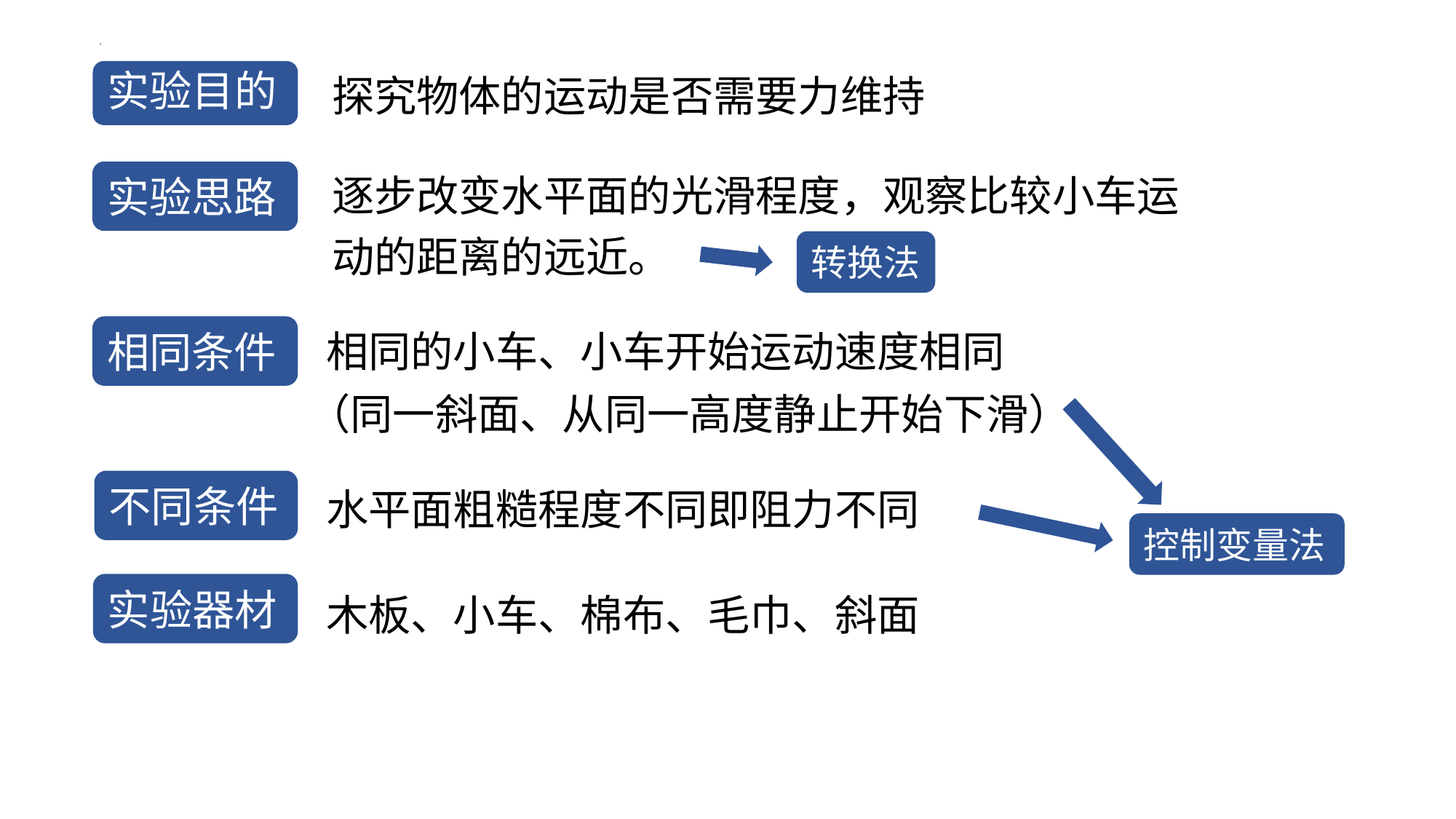

实验目的
探究物体的运动是否需要力维持
逐步改变水平面的光滑程度，观察比较小车运动的距离的远近。
实验思路
转换法

相同条件
相同的小车、小车开始运动速度相同
（同一斜面、从同一高度静止开始下滑）

不同条件
水平面粗糙程度不同即阻力不同

控制变量法
实验器材
木板、小车、棉布、毛巾、斜面